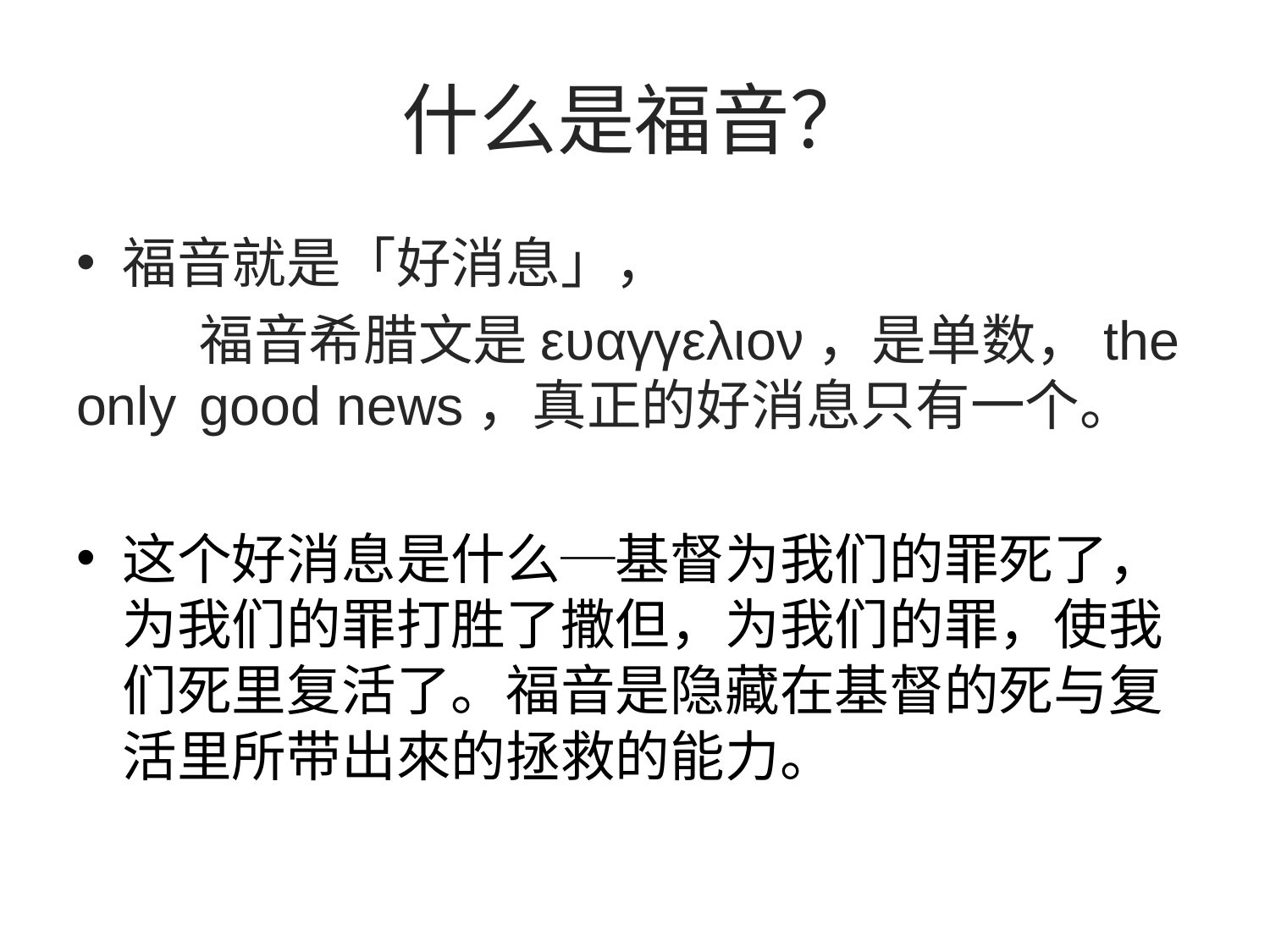

# 什么是福音？
福音就是「好消息」，
	福音希腊文是ευαγγελιον，是单数，the only 	good news，真正的好消息只有一个。

这个好消息是什么─基督为我们的罪死了，为我们的罪打胜了撒但，为我们的罪，使我们死里复活了。福音是隐藏在基督的死与复活里所带出來的拯救的能力。